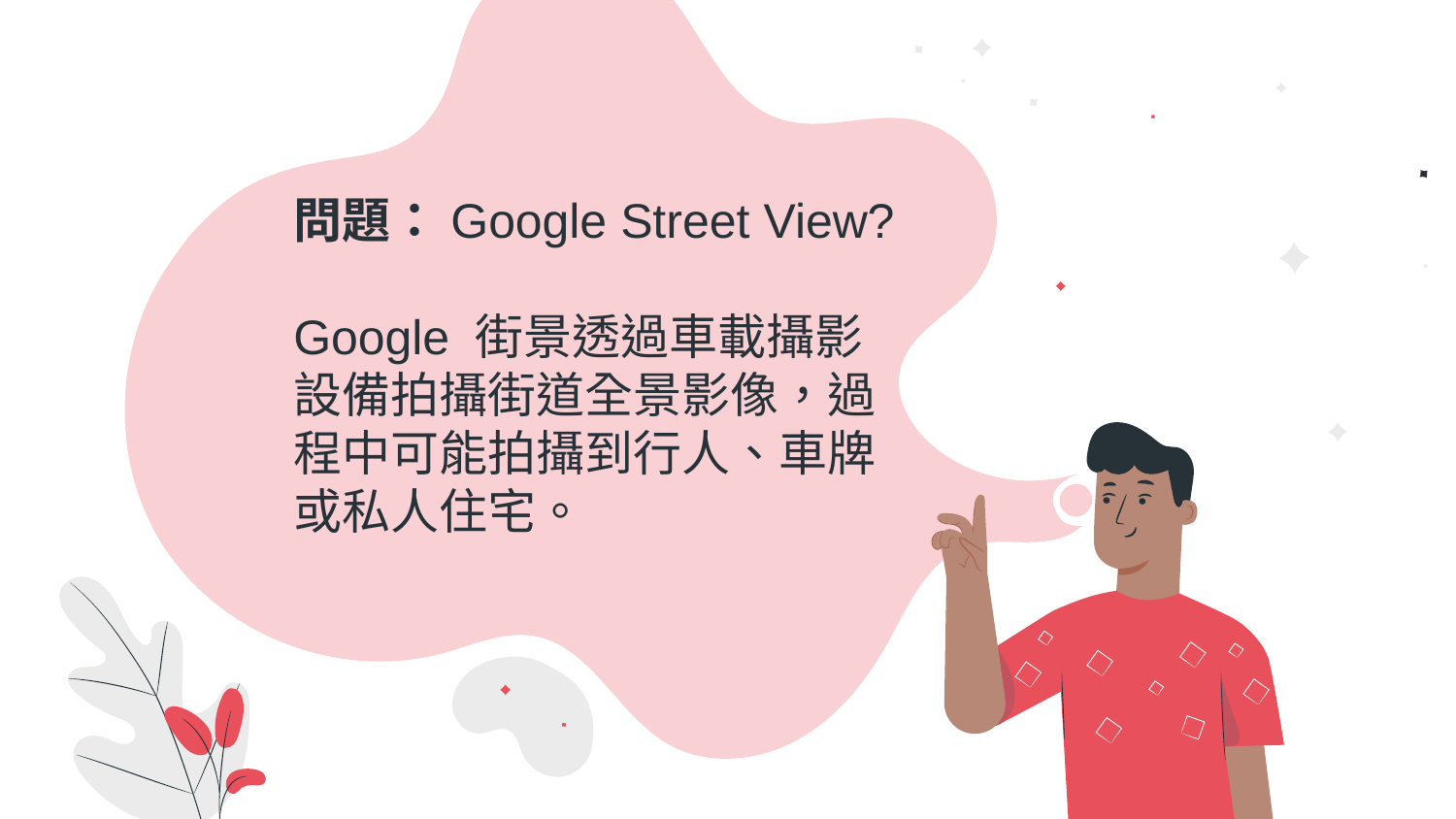

問題：Google Street View?
Google 街景透過車載攝影設備拍攝街道全景影像，過程中可能拍攝到行人、車牌或私人住宅。